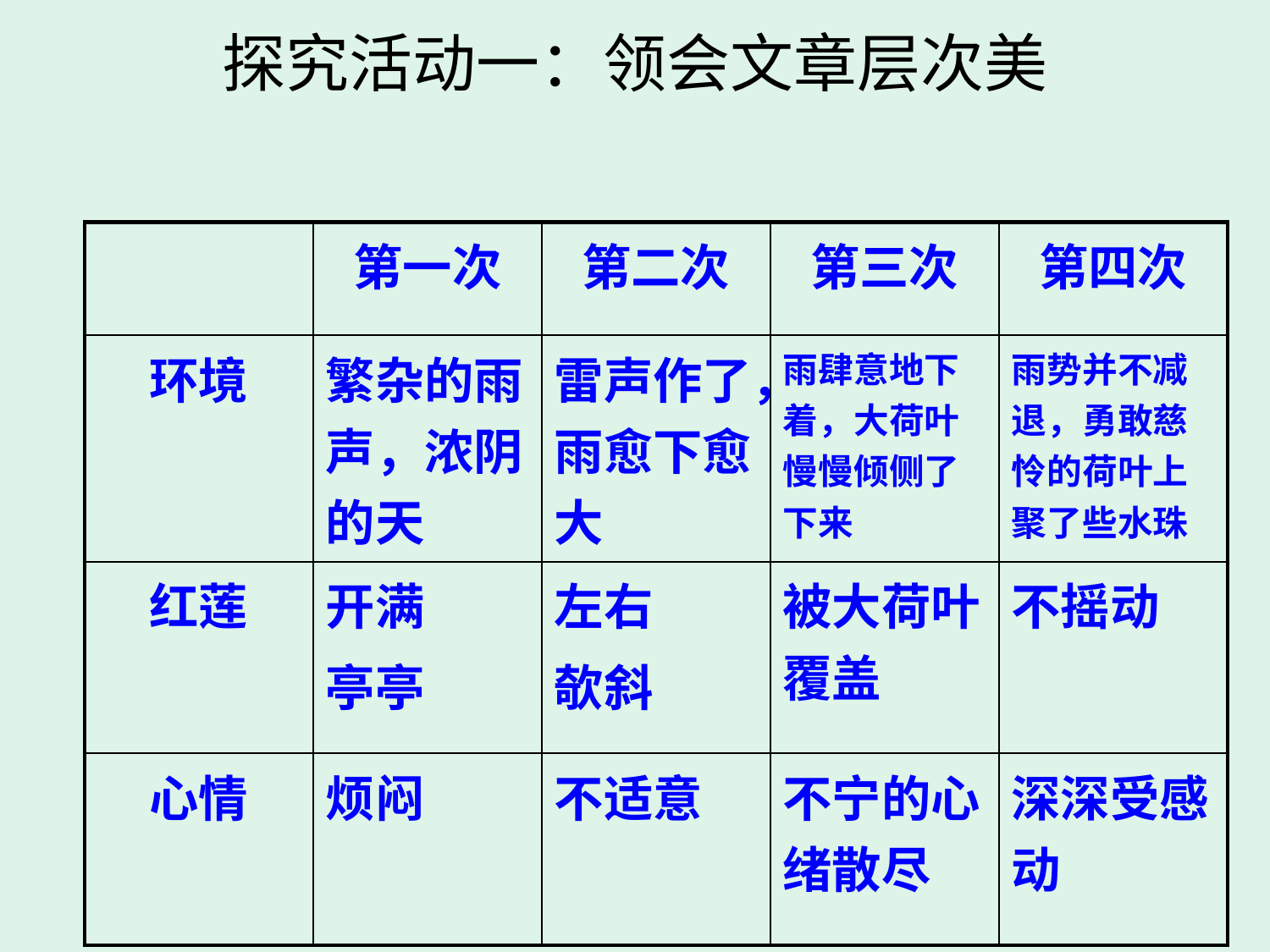

# 探究活动一：领会文章层次美
|  | 第一次 | 第二次 | 第三次 | 第四次 |
| --- | --- | --- | --- | --- |
| 环境 | 繁杂的雨声，浓阴的天 | 雷声作了，雨愈下愈大 | 雨肆意地下着，大荷叶慢慢倾侧了下来 | 雨势并不减退，勇敢慈怜的荷叶上聚了些水珠 |
| 红莲 | 开满 亭亭 | 左右 欹斜 | 被大荷叶覆盖 | 不摇动 |
| 心情 | 烦闷 | 不适意 | 不宁的心绪散尽 | 深深受感动 |